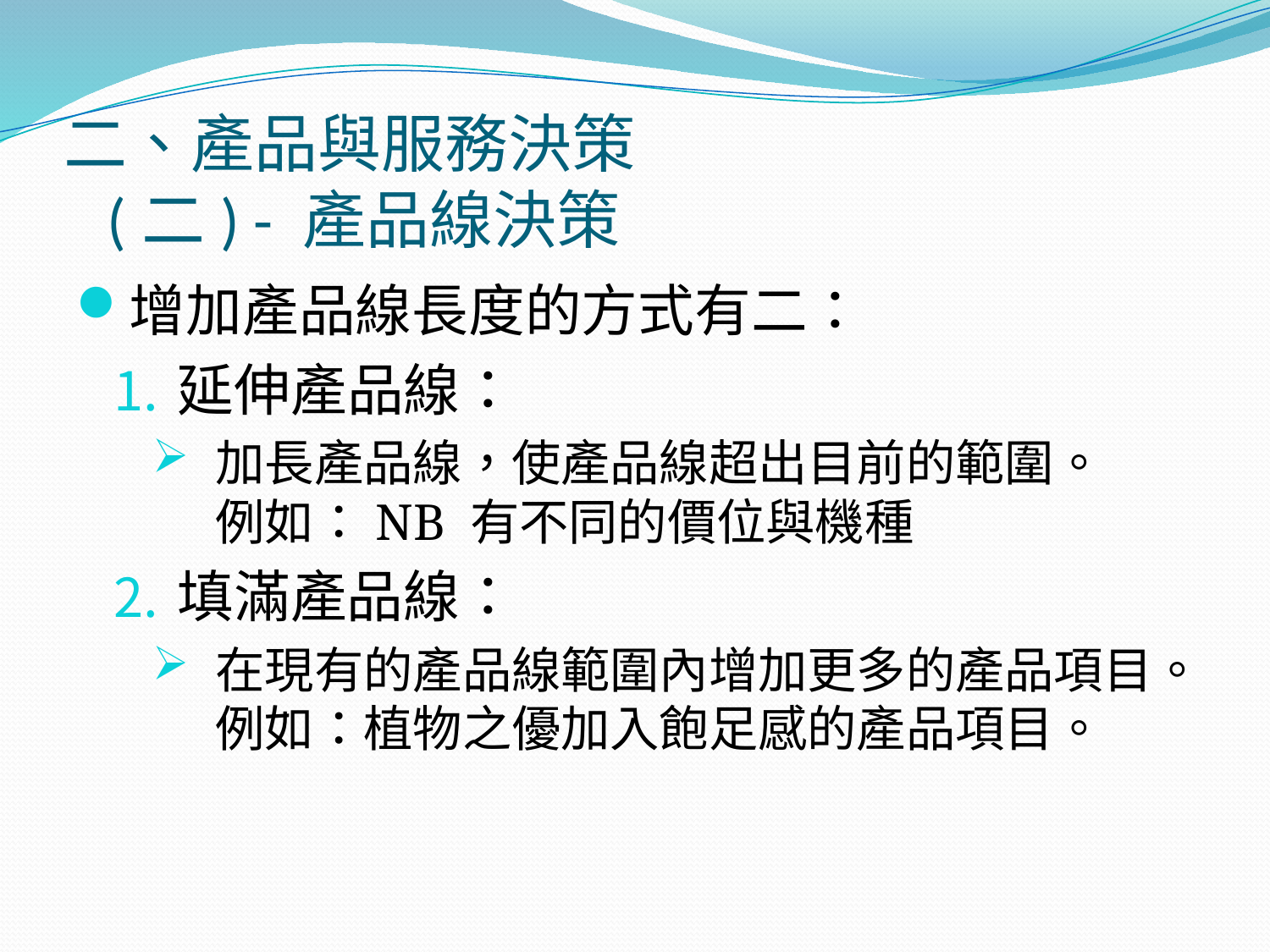

# 二、產品與服務決策 (二) - 產品線決策
增加產品線長度的方式有二：
延伸產品線：
加長產品線，使產品線超出目前的範圍。
例如：NB 有不同的價位與機種
填滿產品線：
在現有的產品線範圍內增加更多的產品項目。例如：植物之優加入飽足感的產品項目。